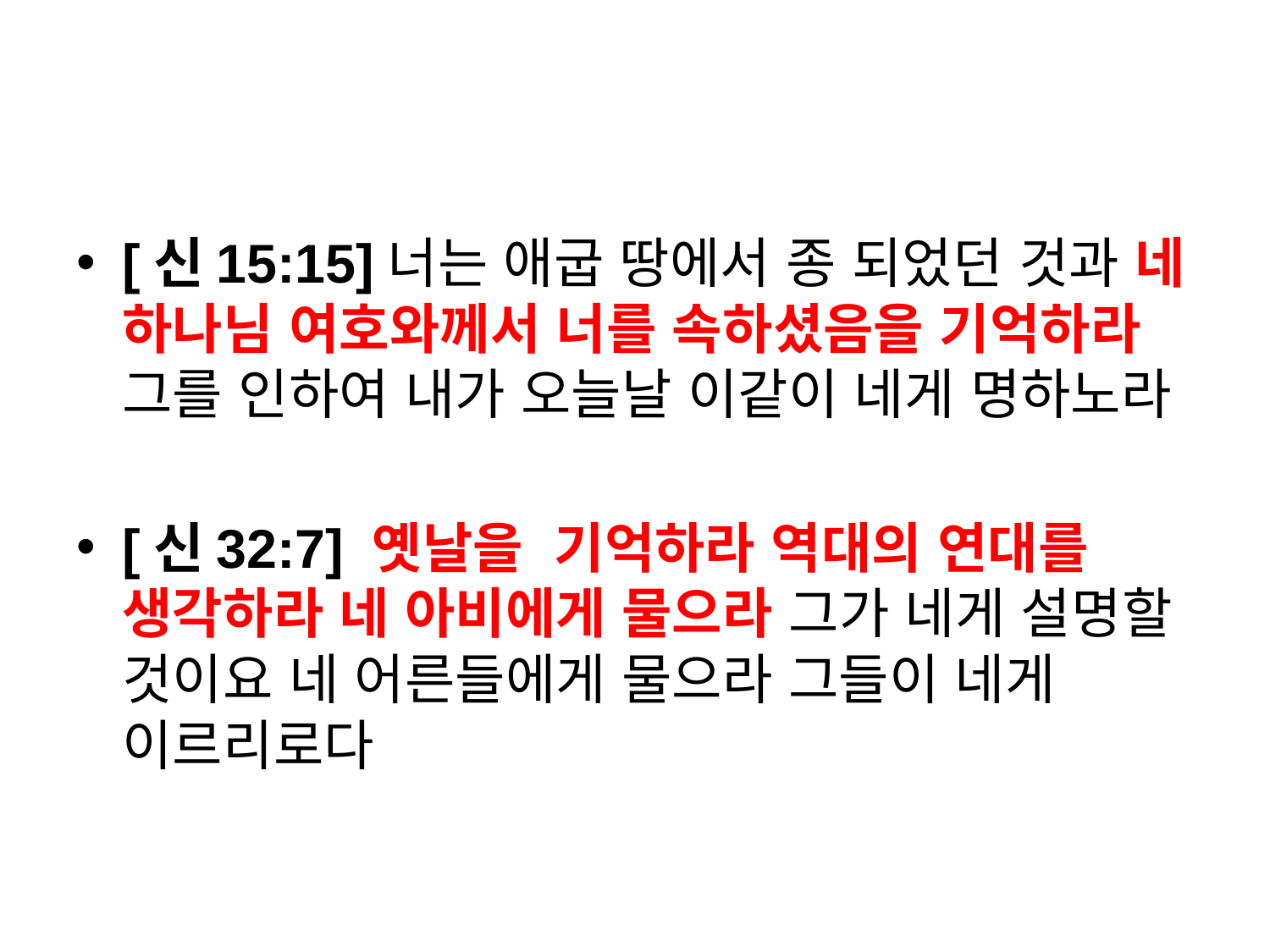

#
[신15:15]너는 애굽 땅에서 종 되었던 것과 네 하나님 여호와께서 너를 속하셨음을 기억하라 그를 인하여 내가 오늘날 이같이 네게 명하노라

[신32:7] 옛날을  기억하라 역대의 연대를 생각하라 네 아비에게 물으라 그가 네게 설명할 것이요 네 어른들에게 물으라 그들이 네게 이르리로다